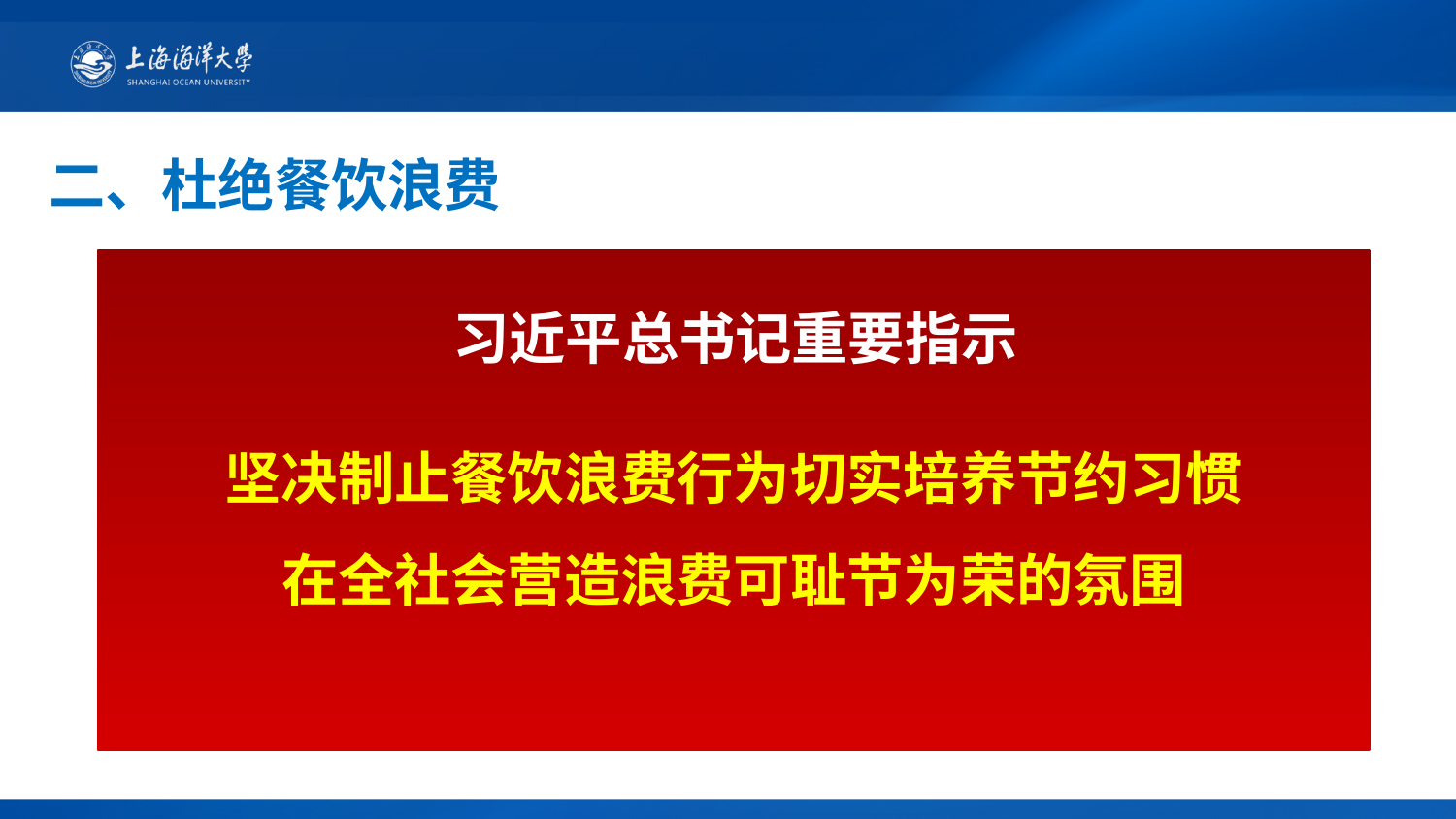

二、杜绝餐饮浪费

习近平总书记重要指示
坚决制止餐饮浪费行为切实培养节约习惯
在全社会营造浪费可耻节为荣的氛围